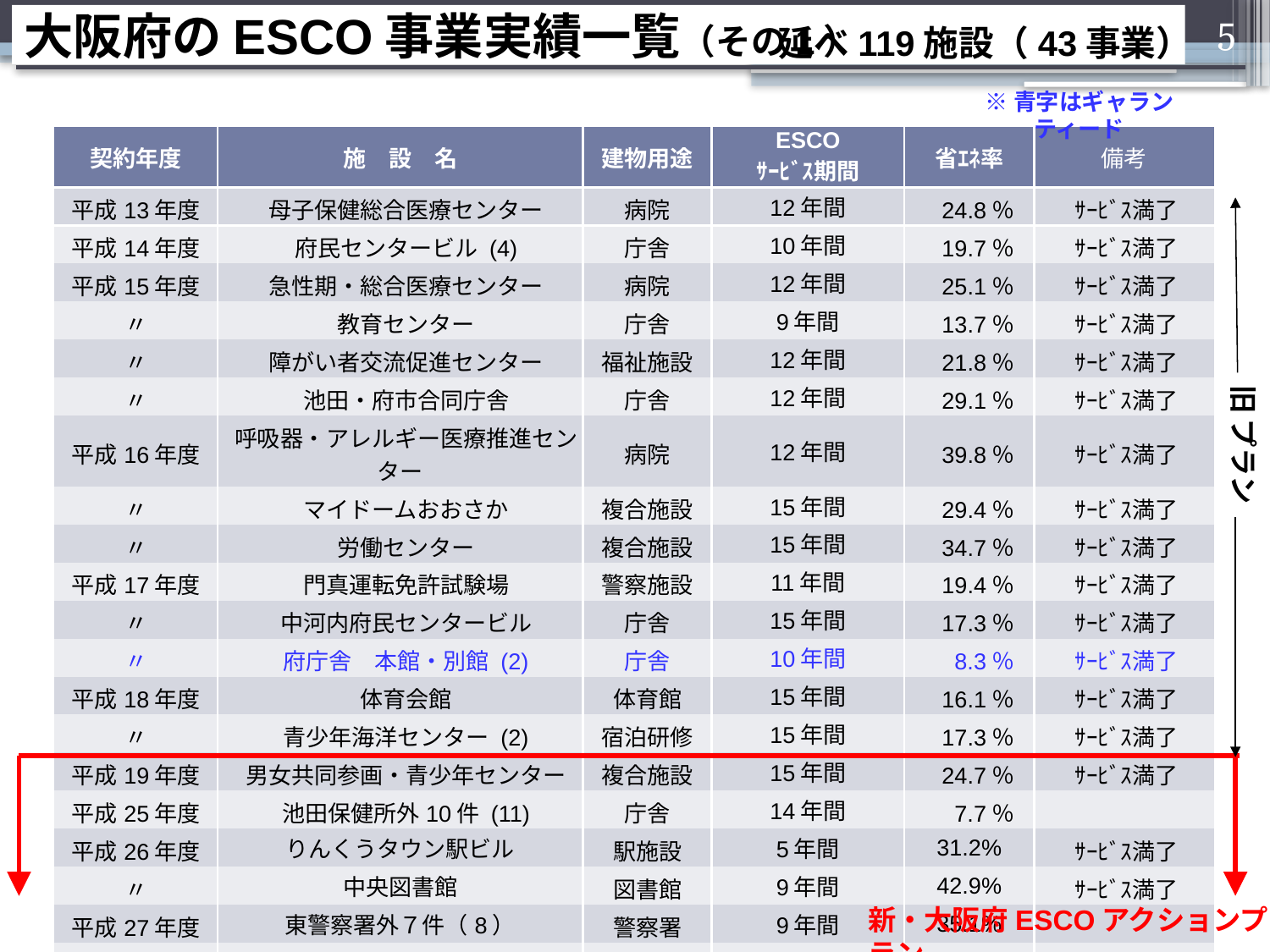

延べ119施設（43事業）
大阪府のESCO事業実績一覧（その1）
5
※青字はギャランティード
| 契約年度 | 施　設　名 | 建物用途 | ESCO ｻｰﾋﾞｽ期間 | 省ｴﾈ率 | 備考 |
| --- | --- | --- | --- | --- | --- |
| 平成13年度 | 母子保健総合医療センター | 病院 | 12年間 | 24.8％ | ｻｰﾋﾞｽ満了 |
| 平成14年度 | 府民センタービル (4) | 庁舎 | 10年間 | 19.7％ | ｻｰﾋﾞｽ満了 |
| 平成15年度 | 急性期・総合医療センター | 病院 | 12年間 | 25.1％ | ｻｰﾋﾞｽ満了 |
| 〃 | 教育センター | 庁舎 | 9年間 | 13.7％ | ｻｰﾋﾞｽ満了 |
| 〃 | 障がい者交流促進センター | 福祉施設 | 12年間 | 21.8％ | ｻｰﾋﾞｽ満了 |
| 〃 | 池田・府市合同庁舎 | 庁舎 | 12年間 | 29.1％ | ｻｰﾋﾞｽ満了 |
| 平成16年度 | 呼吸器・アレルギー医療推進センター | 病院 | 12年間 | 39.8％ | ｻｰﾋﾞｽ満了 |
| 〃 | マイドームおおさか | 複合施設 | 15年間 | 29.4％ | ｻｰﾋﾞｽ満了 |
| 〃 | 労働センター | 複合施設 | 15年間 | 34.7％ | ｻｰﾋﾞｽ満了 |
| 平成17年度 | 門真運転免許試験場 | 警察施設 | 11年間 | 19.4％ | ｻｰﾋﾞｽ満了 |
| 〃 | 中河内府民センタービル | 庁舎 | 15年間 | 17.3％ | ｻｰﾋﾞｽ満了 |
| 〃 | 府庁舎　本館・別館 (2) | 庁舎 | 10年間 | 8.3％ | ｻｰﾋﾞｽ満了 |
| 平成18年度 | 体育会館 | 体育館 | 15年間 | 16.1％ | ｻｰﾋﾞｽ満了 |
| 〃 | 青少年海洋センター (2) | 宿泊研修 | 15年間 | 17.3％ | ｻｰﾋﾞｽ満了 |
| 平成19年度 | 男女共同参画・青少年センター | 複合施設 | 15年間 | 24.7％ | ｻｰﾋﾞｽ満了 |
| 平成25年度 | 池田保健所外10件 (11) | 庁舎 | 14年間 | 7.7％ |  |
| 平成26年度 | りんくうタウン駅ビル | 駅施設 | 5年間 | 31.2% | ｻｰﾋﾞｽ満了 |
| 〃 | 中央図書館 | 図書館 | 9年間 | 42.9% | ｻｰﾋﾞｽ満了 |
| 平成27年度 | 東警察署外７件（8） | 警察署 | 9年間 | 35.1% |  |
| 〃 | 泉北府民センタービル | 庁舎 | 15年間 | 18.3% |  |
旧 プラン
新・大阪府ESCOアクションプラン